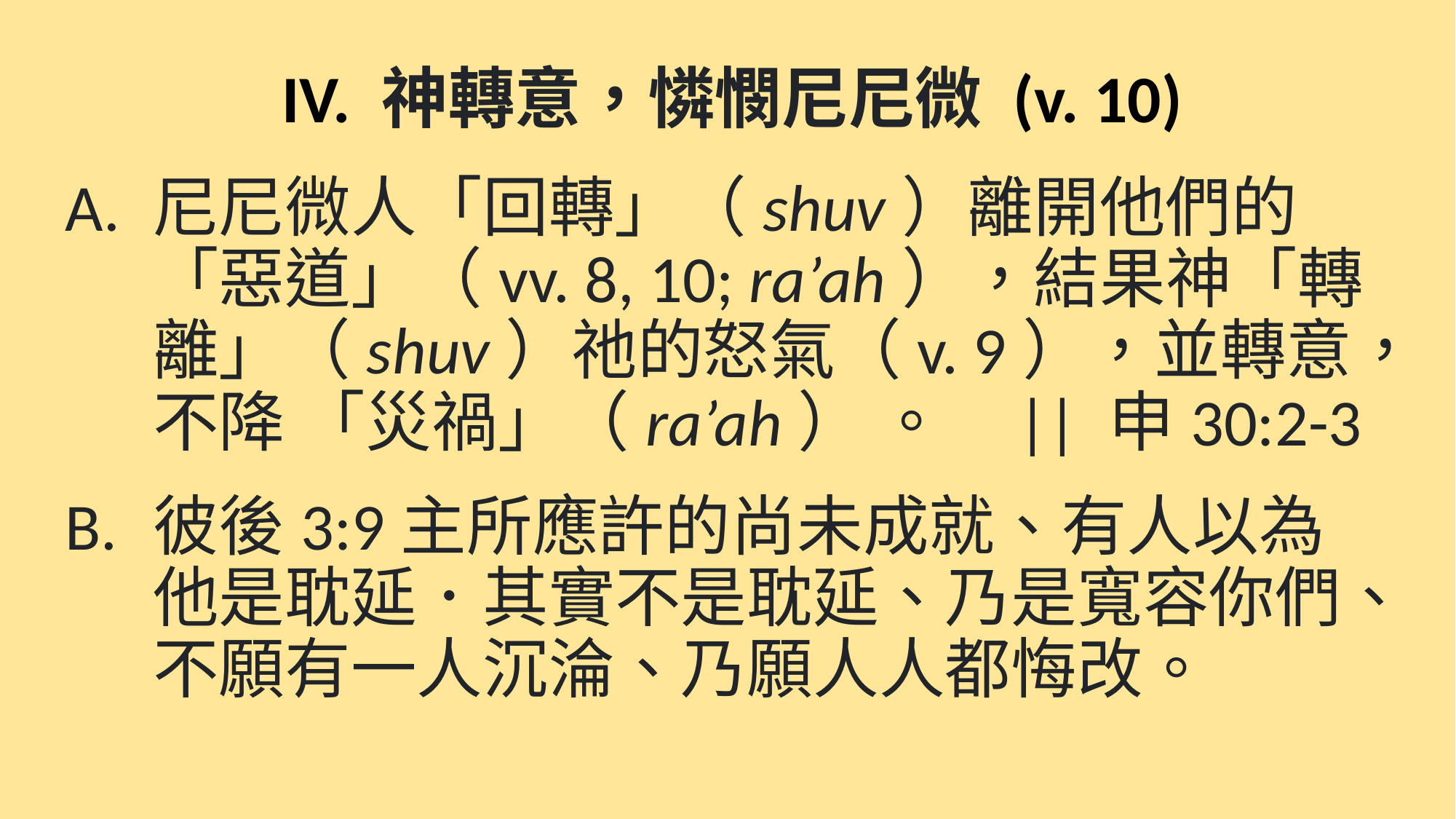

# IV. 神轉意，憐憫尼尼微 (v. 10)
尼尼微人「回轉」（shuv）離開他們的「惡道」（vv. 8, 10; ra’ah），結果神「轉離」（shuv）祂的怒氣（v. 9），並轉意，不降 「災禍」（ra’ah） 。	|| 申30:2-3
彼後3:9主所應許的尚未成就、有人以為他是耽延．其實不是耽延、乃是寬容你們、不願有一人沉淪、乃願人人都悔改。